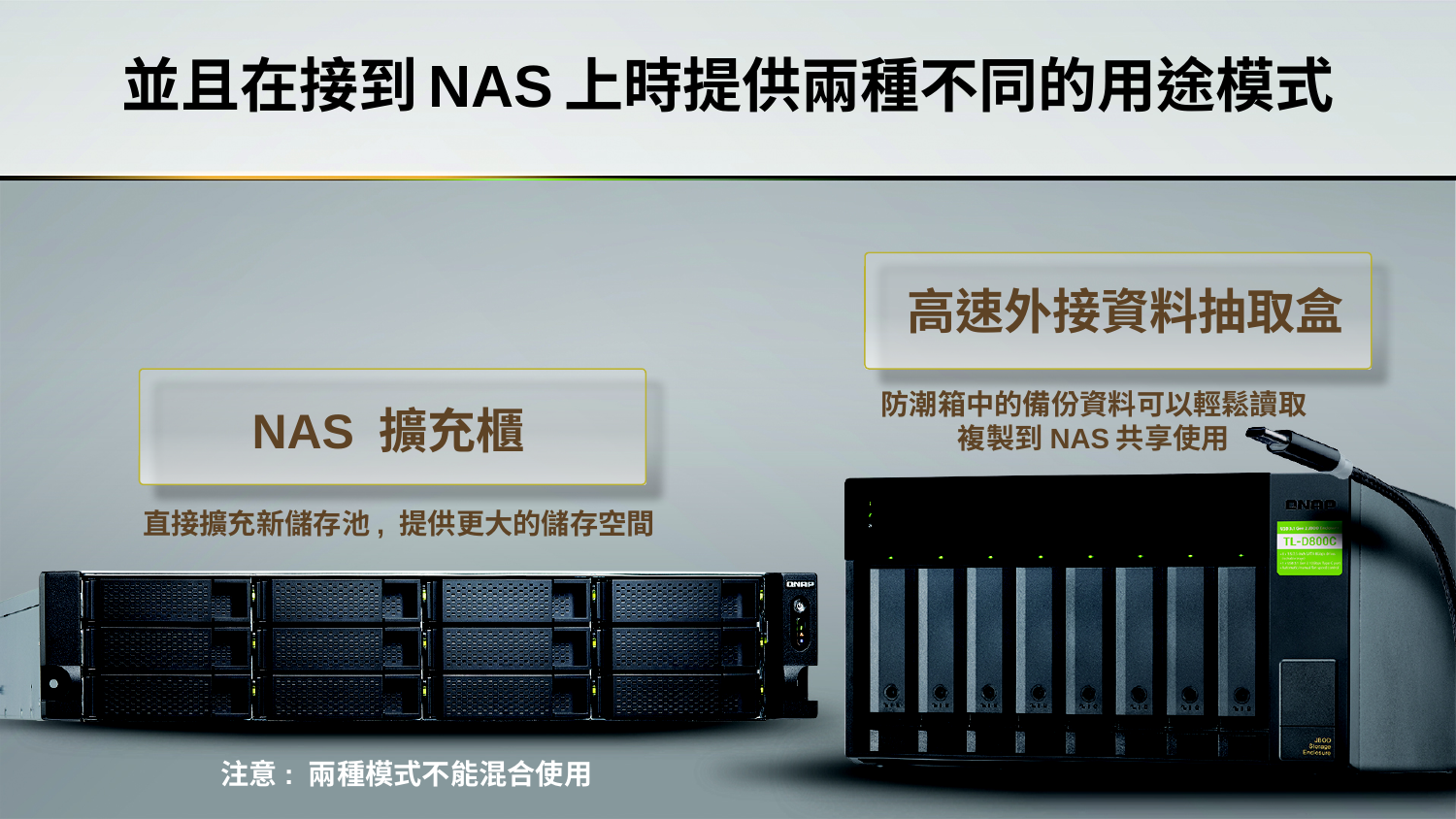

# 並且在接到NAS上時提供兩種不同的用途模式

高速外接資料抽取盒

NAS 擴充櫃
防潮箱中的備份資料可以輕鬆讀取
複製到NAS共享使用
直接擴充新儲存池, 提供更大的儲存空間
注意: 兩種模式不能混合使用